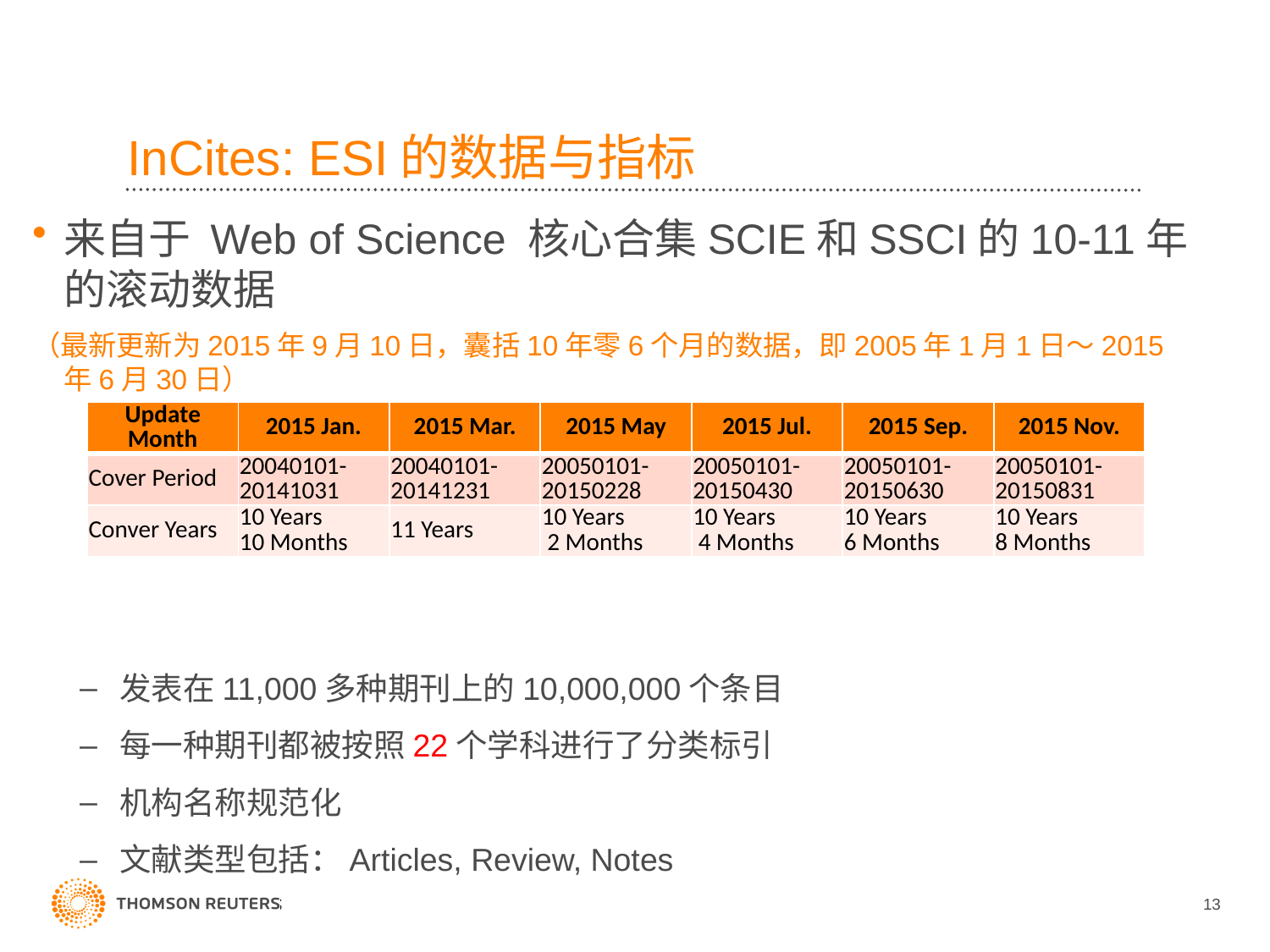

# InCites: ESI的数据与指标
来自于 Web of Science 核心合集SCIE和SSCI的10-11年的滚动数据
（最新更新为2015年9月10日，囊括10年零6个月的数据，即2005年1月1日～2015年6月30日）

发表在11,000多种期刊上的10,000,000个条目
每一种期刊都被按照22个学科进行了分类标引
机构名称规范化
文献类型包括：Articles, Review, Notes
| Update Month | 2015 Jan. | 2015 Mar. | 2015 May | 2015 Jul. | 2015 Sep. | 2015 Nov. |
| --- | --- | --- | --- | --- | --- | --- |
| Cover Period | 20040101-20141031 | 20040101-20141231 | 20050101-20150228 | 20050101-20150430 | 20050101-20150630 | 20050101-20150831 |
| Conver Years | 10 Years 10 Months | 11 Years | 10 Years 2 Months | 10 Years 4 Months | 10 Years 6 Months | 10 Years 8 Months |
13